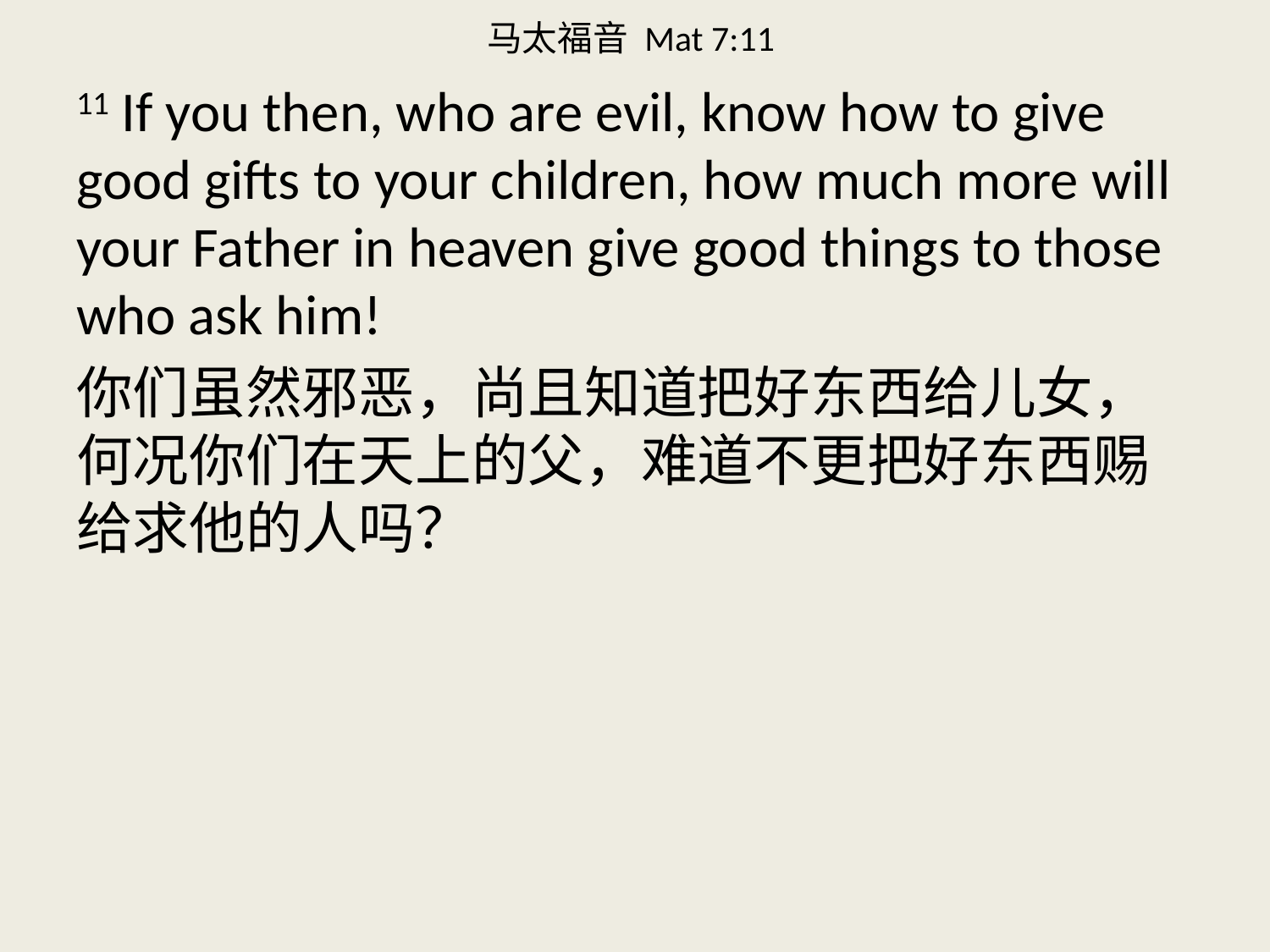

# 马太福音 Mat 7:11
11 If you then, who are evil, know how to give good gifts to your children, how much more will your Father in heaven give good things to those who ask him!
你们虽然邪恶，尚且知道把好东西给儿女，何况你们在天上的父，难道不更把好东西赐给求他的人吗？